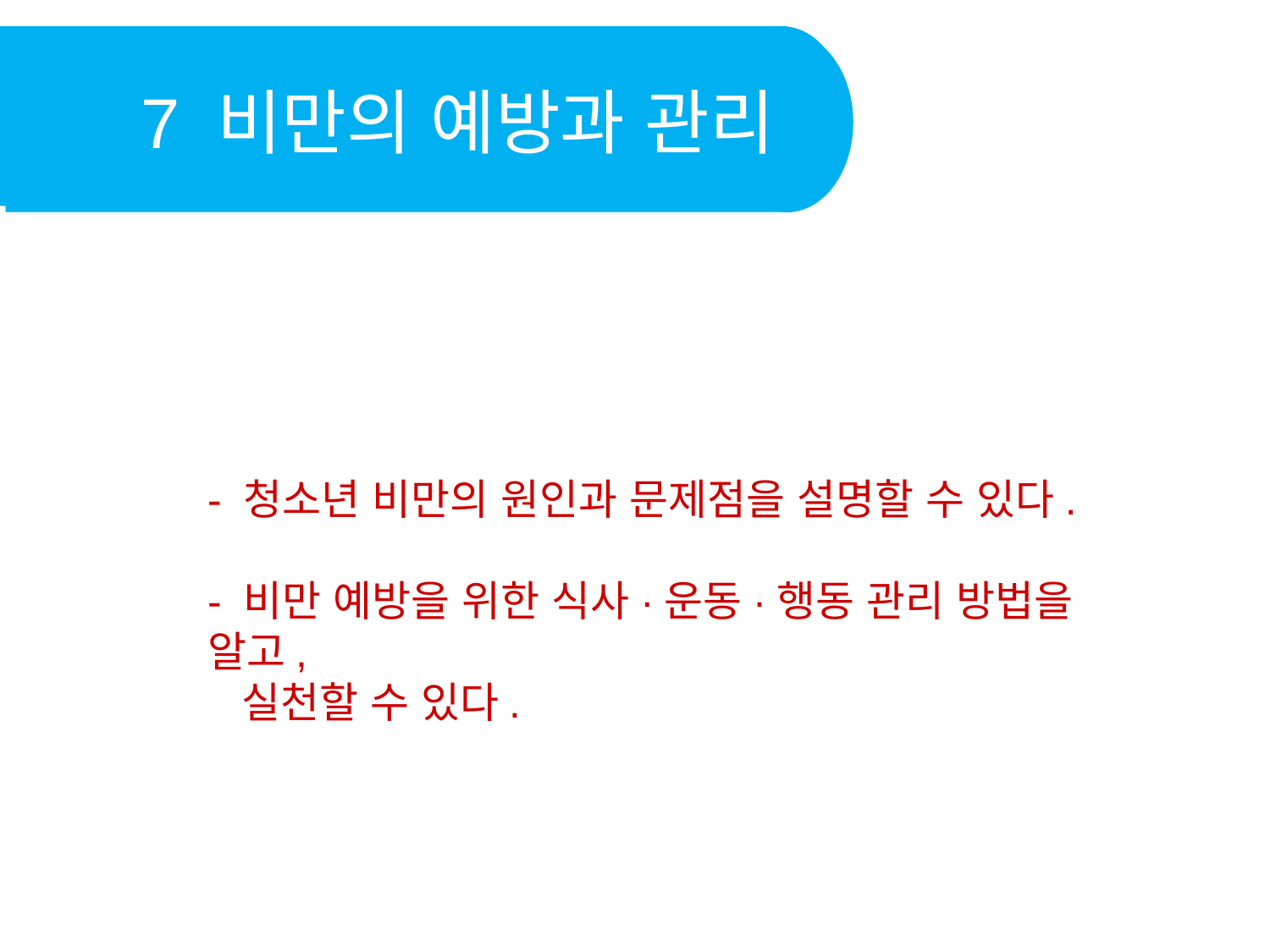

7 비만의 예방과 관리

- 청소년 비만의 원인과 문제점을 설명할 수 있다.

- 비만 예방을 위한 식사·운동·행동 관리 방법을 알고,
  실천할 수 있다.